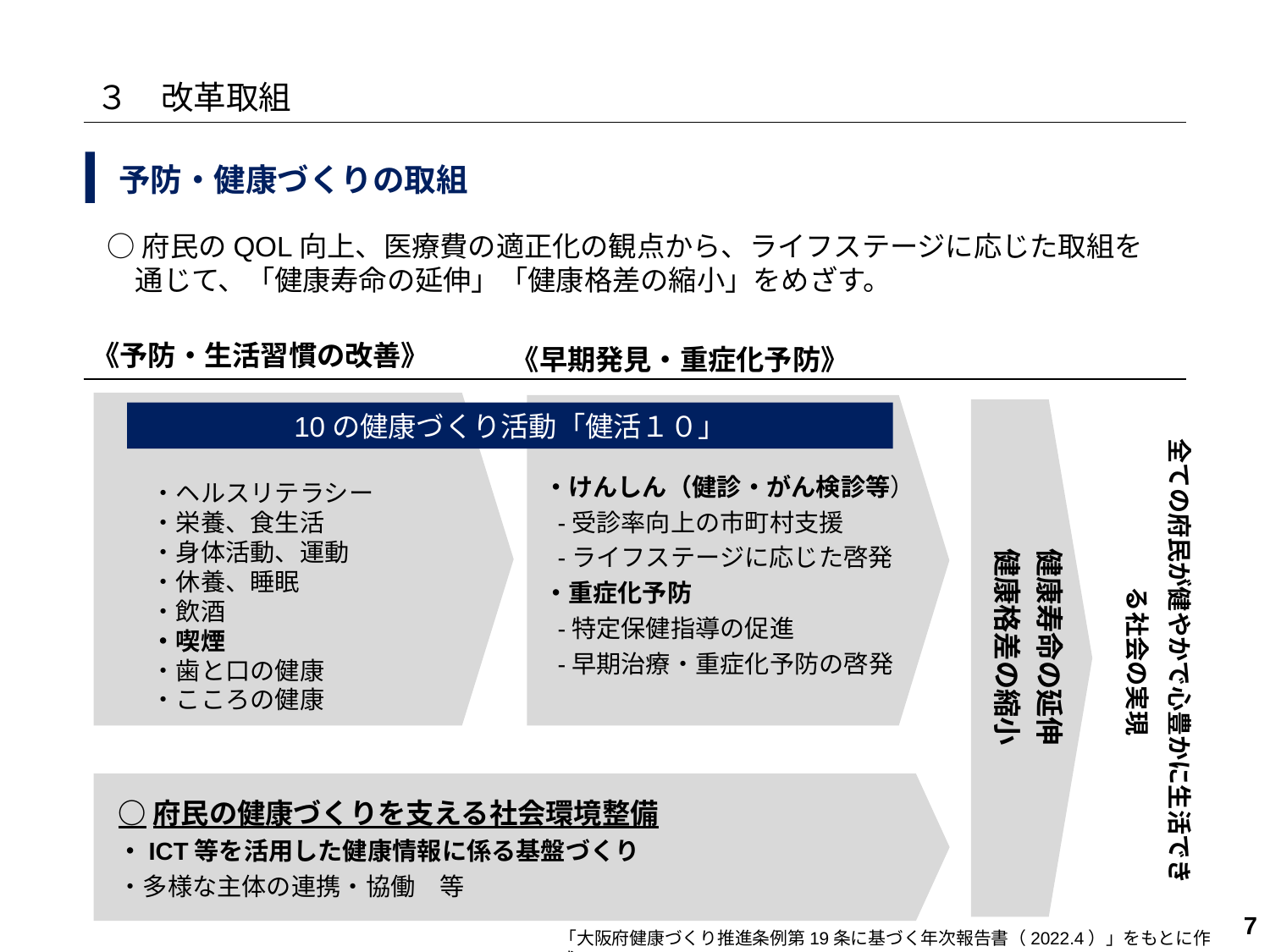

３　改革取組

予防・健康づくりの取組
○府民のQOL向上、医療費の適正化の観点から、ライフステージに応じた取組を
　通じて、「健康寿命の延伸」「健康格差の縮小」をめざす。
《予防・生活習慣の改善》
《早期発見・重症化予防》

・けんしん（健診・がん検診等）
  -受診率向上の市町村支援
  -ライフステージに応じた啓発
・重症化予防
  -特定保健指導の促進
  -早期治療・重症化予防の啓発

10の健康づくり活動「健活１０」

　・ヘルスリテラシー
　・栄養、食生活
　・身体活動、運動
　・休養、睡眠
　・飲酒
　・喫煙
　・歯と口の健康
　・こころの健康
健康寿命の延伸
健康格差の縮小
全ての府民が健やかで心豊かに生活できる社会の実現

○府民の健康づくりを支える社会環境整備
・ICT等を活用した健康情報に係る基盤づくり
・多様な主体の連携・協働　等
7
「大阪府健康づくり推進条例第19条に基づく年次報告書（2022.4）」をもとに作成